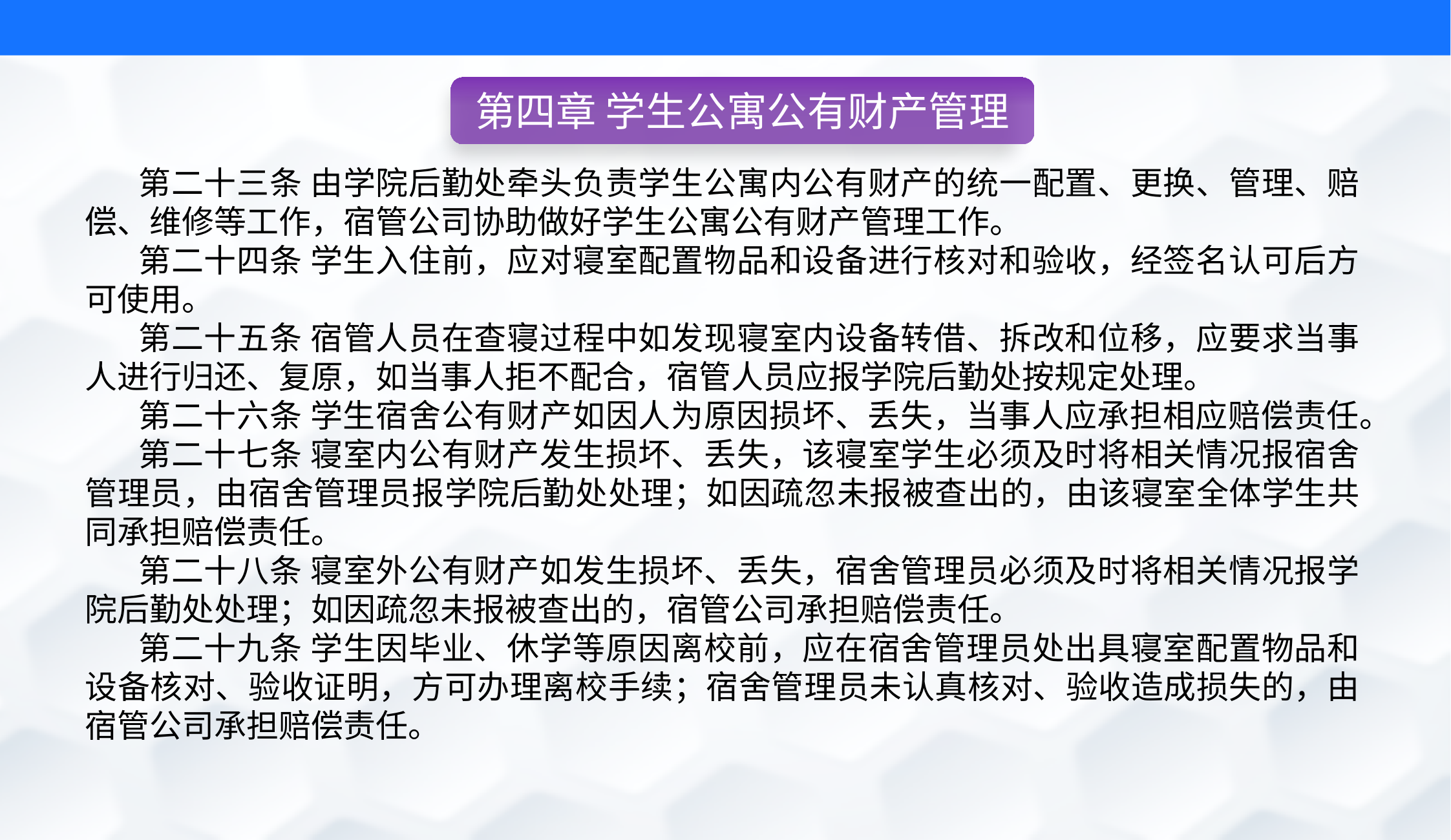

第四章 学生公寓公有财产管理
第二十三条 由学院后勤处牵头负责学生公寓内公有财产的统一配置、更换、管理、赔偿、维修等工作，宿管公司协助做好学生公寓公有财产管理工作。
第二十四条 学生入住前，应对寝室配置物品和设备进行核对和验收，经签名认可后方可使用。
第二十五条 宿管人员在查寝过程中如发现寝室内设备转借、拆改和位移，应要求当事人进行归还、复原，如当事人拒不配合，宿管人员应报学院后勤处按规定处理。
第二十六条 学生宿舍公有财产如因人为原因损坏、丢失，当事人应承担相应赔偿责任。
第二十七条 寝室内公有财产发生损坏、丢失，该寝室学生必须及时将相关情况报宿舍管理员，由宿舍管理员报学院后勤处处理；如因疏忽未报被查出的，由该寝室全体学生共同承担赔偿责任。
第二十八条 寝室外公有财产如发生损坏、丢失，宿舍管理员必须及时将相关情况报学院后勤处处理；如因疏忽未报被查出的，宿管公司承担赔偿责任。
第二十九条 学生因毕业、休学等原因离校前，应在宿舍管理员处出具寝室配置物品和设备核对、验收证明，方可办理离校手续；宿舍管理员未认真核对、验收造成损失的，由宿管公司承担赔偿责任。